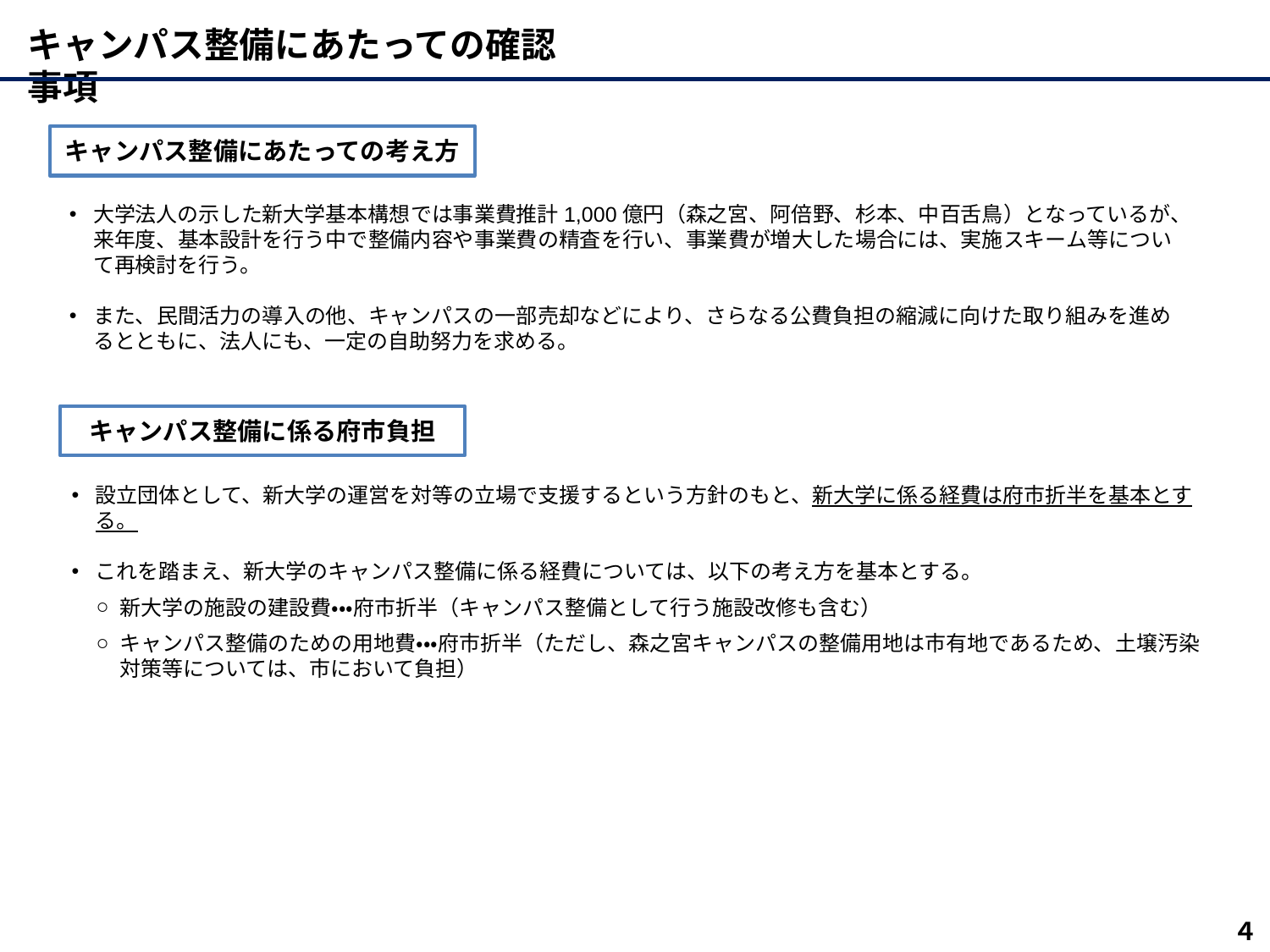

キャンパス整備にあたっての確認事項
キャンパス整備にあたっての考え方
大学法人の示した新大学基本構想では事業費推計1,000億円（森之宮、阿倍野、杉本、中百舌鳥）となっているが、来年度、基本設計を行う中で整備内容や事業費の精査を行い、事業費が増大した場合には、実施スキーム等について再検討を行う。

また、民間活力の導入の他、キャンパスの一部売却などにより、さらなる公費負担の縮減に向けた取り組みを進めるとともに、法人にも、一定の自助努力を求める。
キャンパス整備に係る府市負担
設立団体として、新大学の運営を対等の立場で支援するという方針のもと、新大学に係る経費は府市折半を基本とする。

これを踏まえ、新大学のキャンパス整備に係る経費については、以下の考え方を基本とする。
新大学の施設の建設費・・・府市折半（キャンパス整備として行う施設改修も含む）
キャンパス整備のための用地費・・・府市折半（ただし、森之宮キャンパスの整備用地は市有地であるため、土壌汚染対策等については、市において負担）
４